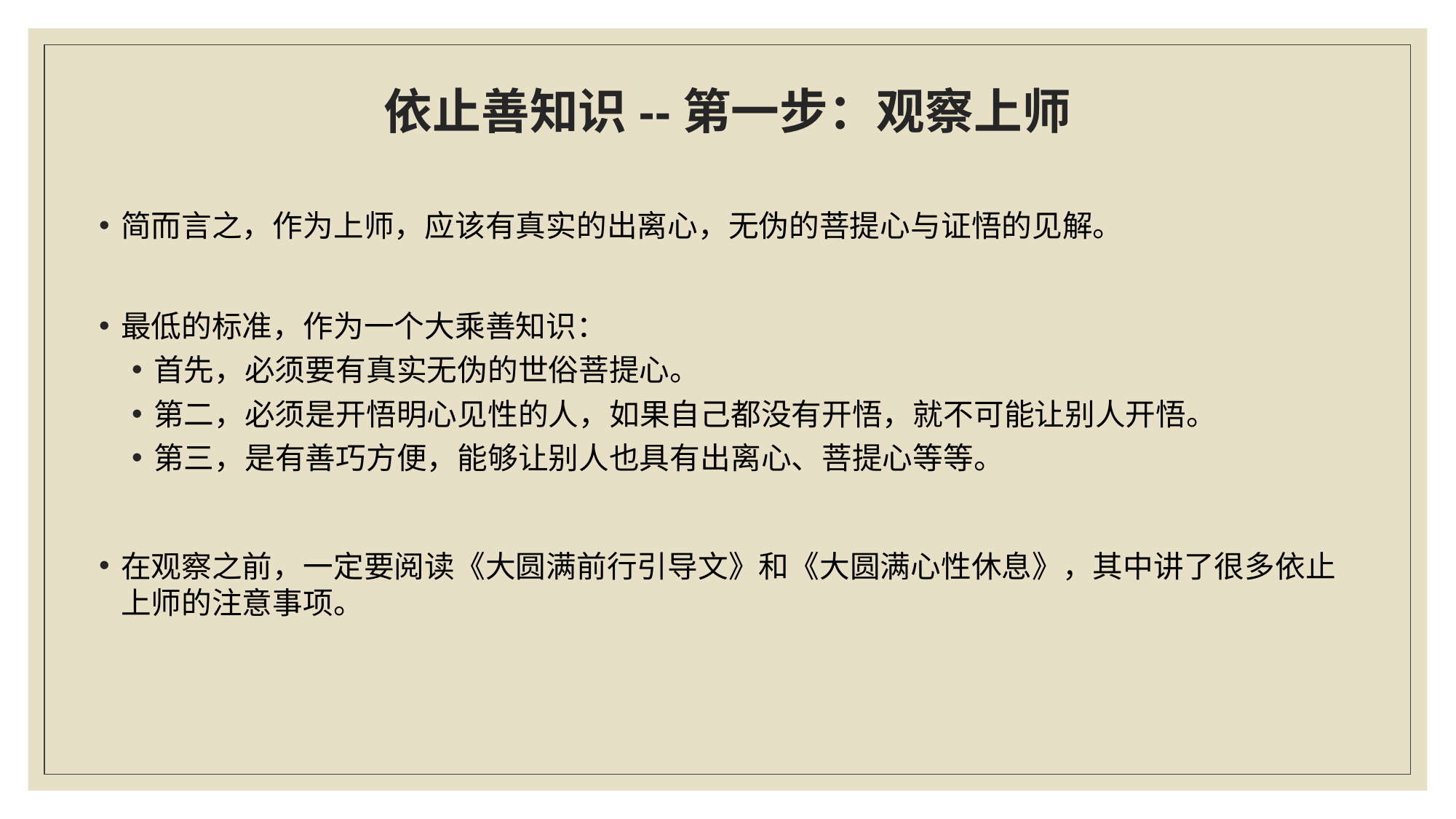

# 依止善知识--第一步：观察上师

简而言之，作为上师，应该有真实的出离心，无伪的菩提心与证悟的见解。

最低的标准，作为一个大乘善知识：
首先，必须要有真实无伪的世俗菩提心。
第二，必须是开悟明心见性的人，如果自己都没有开悟，就不可能让别人开悟。
第三，是有善巧方便，能够让别人也具有出离心、菩提心等等。

在观察之前，一定要阅读《大圆满前行引导文》和《大圆满心性休息》，其中讲了很多依止上师的注意事项。